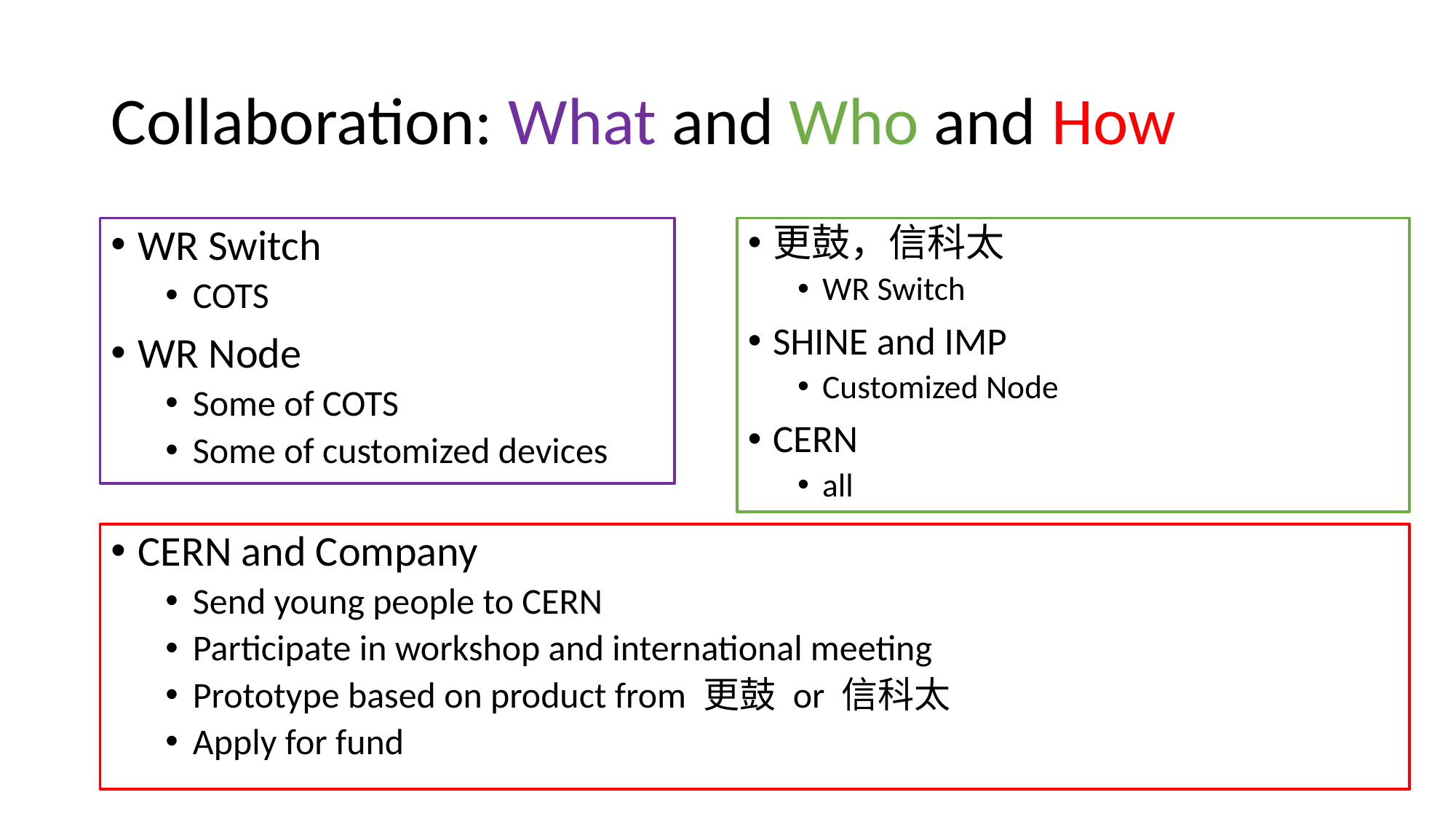

# Collaboration: What and Who and How
WR Switch
COTS
WR Node
Some of COTS
Some of customized devices
更鼓，信科太
WR Switch
SHINE and IMP
Customized Node
CERN
all
CERN and Company
Send young people to CERN
Participate in workshop and international meeting
Prototype based on product from 更鼓 or 信科太
Apply for fund